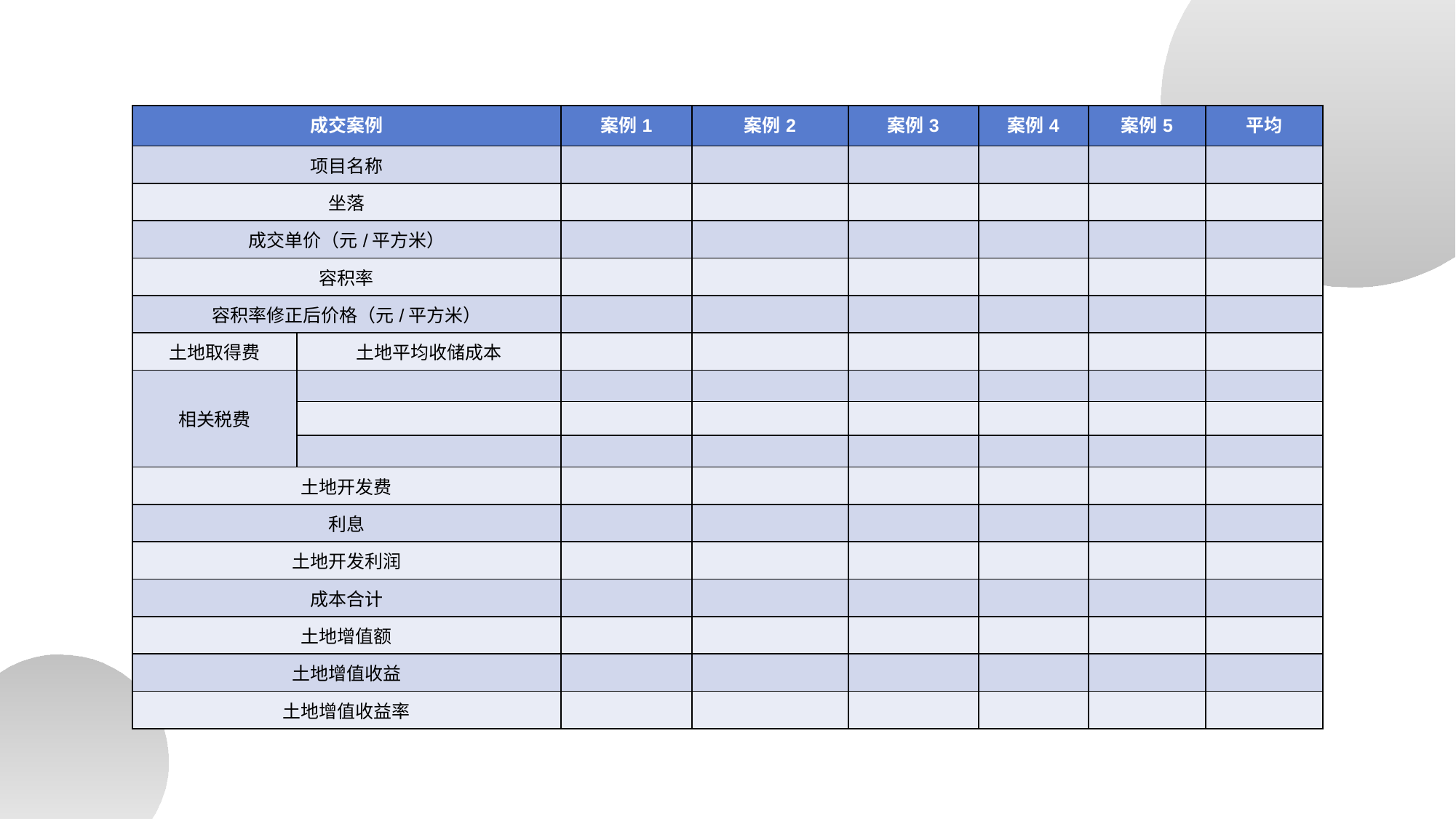

| 成交案例 |  | 案例1 | 案例2 | 案例3 | 案例4 | 案例5 | 平均 |
| --- | --- | --- | --- | --- | --- | --- | --- |
| 项目名称 |  |  |  |  |  |  |  |
| 坐落 |  |  |  |  |  |  |  |
| 成交单价（元/平方米） |  |  |  |  |  |  |  |
| 容积率 |  |  |  |  |  |  |  |
| 容积率修正后价格（元/平方米） |  |  |  |  |  |  |  |
| 土地取得费 | 土地平均收储成本 |  |  |  |  |  |  |
| 相关税费 |  |  |  |  |  |  |  |
|  |  |  |  |  |  |  |  |
|  |  |  |  |  |  |  |  |
| 土地开发费 |  |  |  |  |  |  |  |
| 利息 |  |  |  |  |  |  |  |
| 土地开发利润 |  |  |  |  |  |  |  |
| 成本合计 |  |  |  |  |  |  |  |
| 土地增值额 |  |  |  |  |  |  |  |
| 土地增值收益 |  |  |  |  |  |  |  |
| 土地增值收益率 |  |  |  |  |  |  |  |